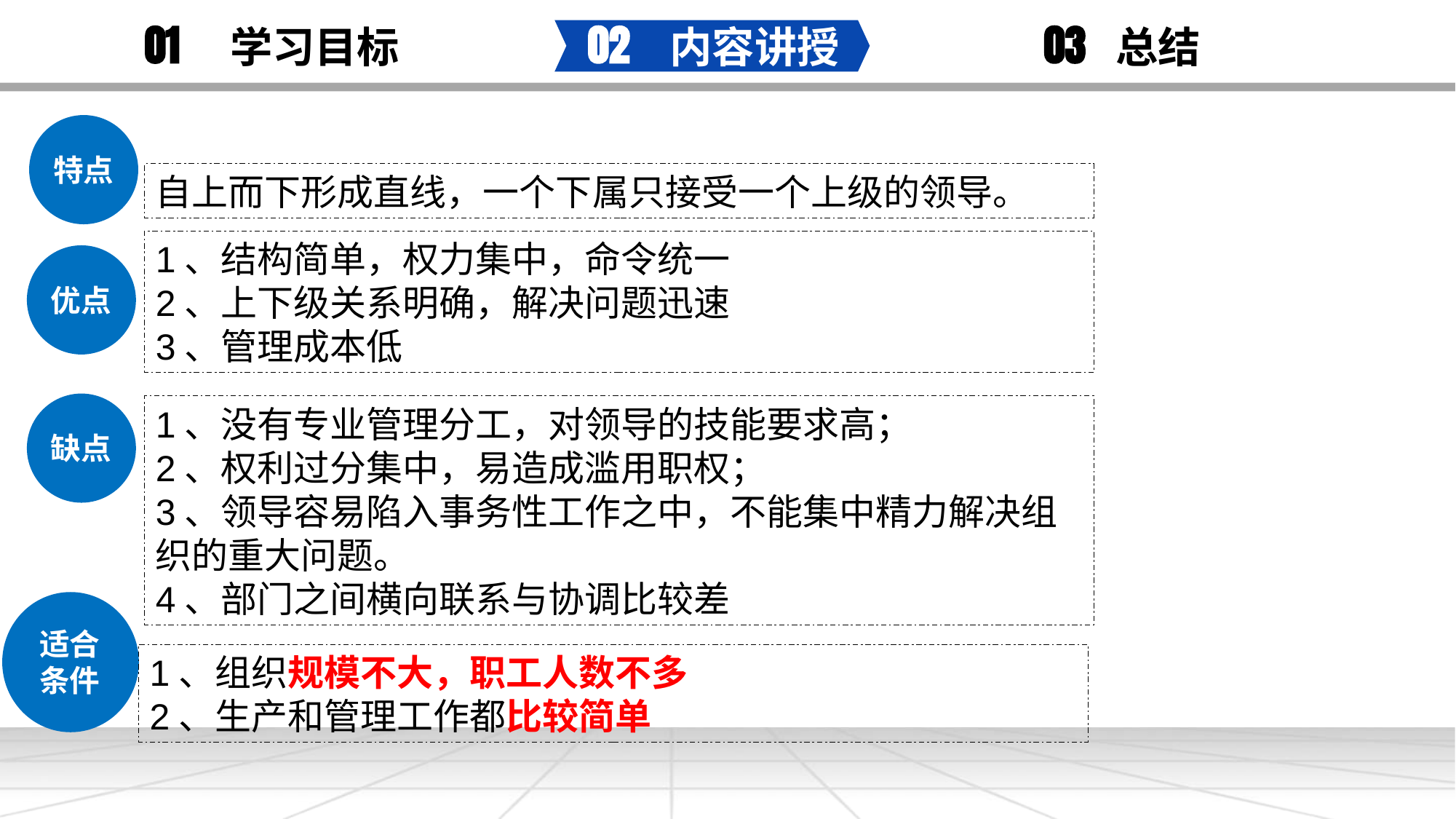

02   内容讲授
03  总结
01    学习目标

特点
自上而下形成直线，一个下属只接受一个上级的领导。
1、结构简单，权力集中，命令统一
2、上下级关系明确，解决问题迅速
3、管理成本低

优点

缺点
1、没有专业管理分工，对领导的技能要求高；
2、权利过分集中，易造成滥用职权；
3、领导容易陷入事务性工作之中，不能集中精力解决组织的重大问题。
4、部门之间横向联系与协调比较差

适合
条件
猴子取食的实验说明了什么问题？
1、组织规模不大，职工人数不多
2、生产和管理工作都比较简单